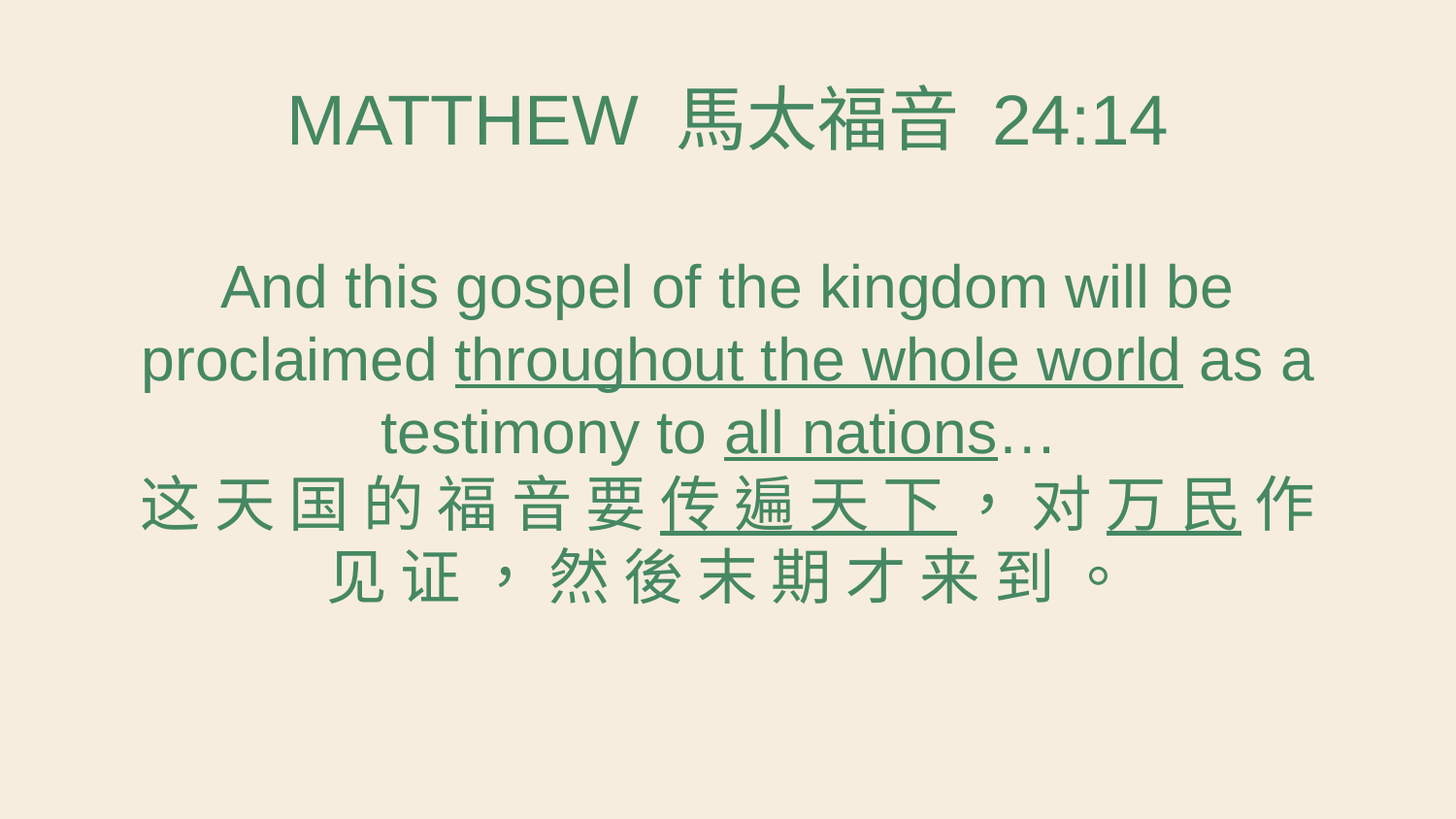

# MATTHEW 馬太福音 24:14
And this gospel of the kingdom will be proclaimed throughout the whole world as a testimony to all nations…
这 天 国 的 福 音 要 传 遍 天 下 ， 对 万 民 作 见 证 ， 然 後 末 期 才 来 到 。